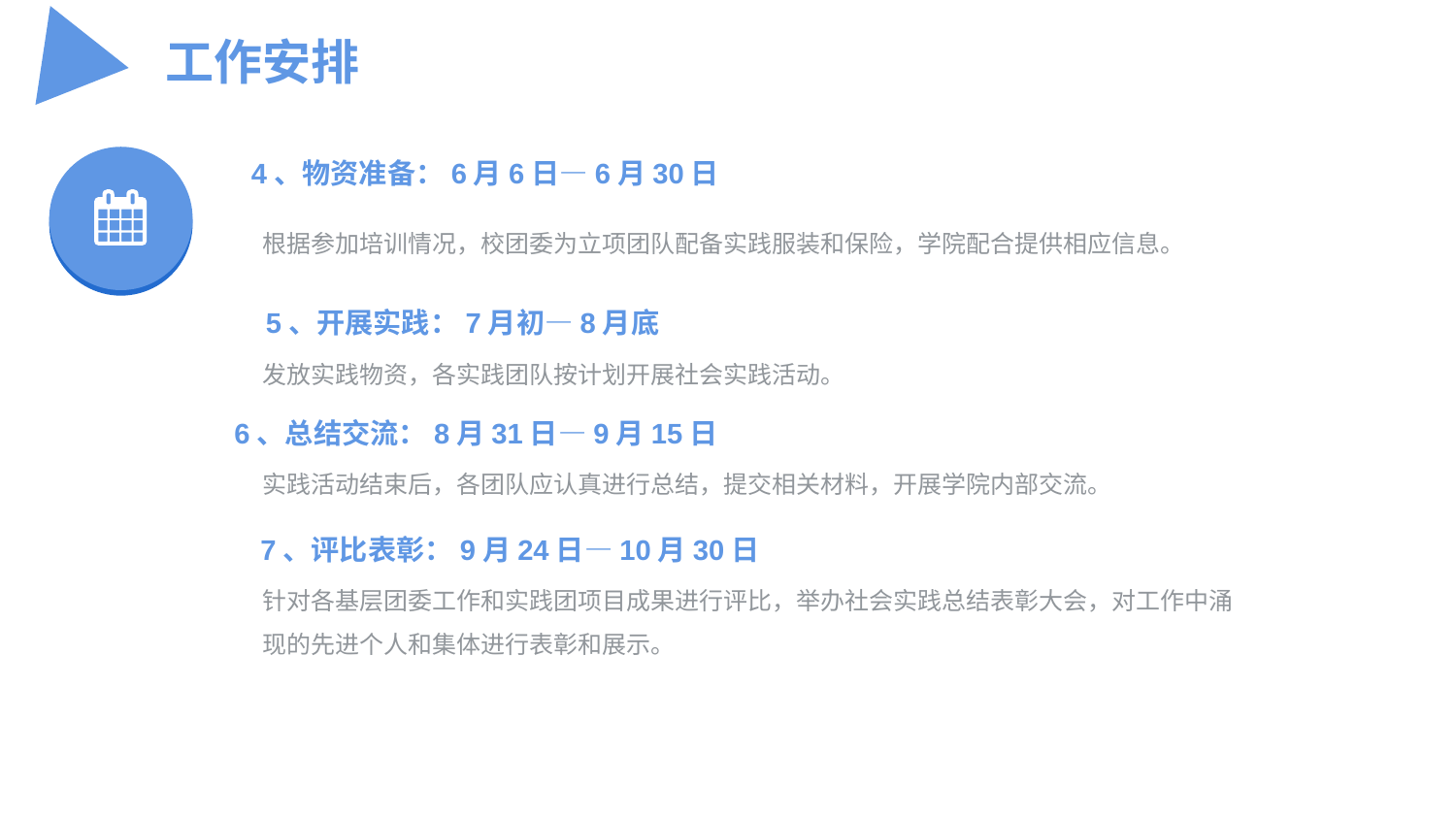

工作安排

4、物资准备：6月6日—6月30日
根据参加培训情况，校团委为立项团队配备实践服装和保险，学院配合提供相应信息。
5、开展实践：7月初—8月底
发放实践物资，各实践团队按计划开展社会实践活动。

6、总结交流：8月31日—9月15日
实践活动结束后，各团队应认真进行总结，提交相关材料，开展学院内部交流。

7、评比表彰：9月24日—10月30日
针对各基层团委工作和实践团项目成果进行评比，举办社会实践总结表彰大会，对工作中涌现的先进个人和集体进行表彰和展示。